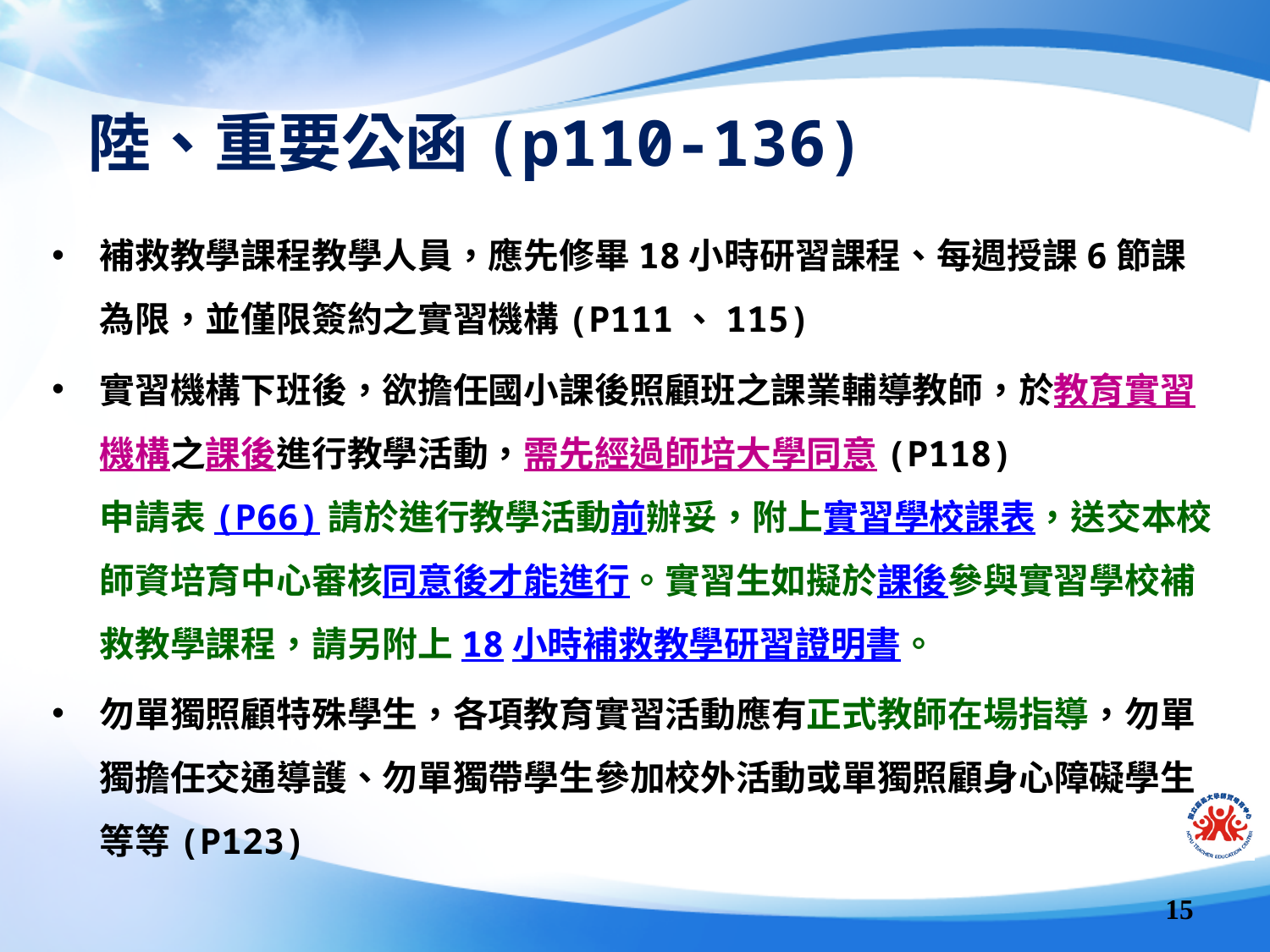

陸、重要公函(p110-136)
補救教學課程教學人員，應先修畢18小時研習課程、每週授課6節課為限，並僅限簽約之實習機構(P111、115)
實習機構下班後，欲擔任國小課後照顧班之課業輔導教師，於教育實習機構之課後進行教學活動，需先經過師培大學同意(P118)
申請表(P66)請於進行教學活動前辦妥，附上實習學校課表，送交本校師資培育中心審核同意後才能進行。實習生如擬於課後參與實習學校補救教學課程，請另附上18小時補救教學研習證明書。
勿單獨照顧特殊學生，各項教育實習活動應有正式教師在場指導，勿單獨擔任交通導護、勿單獨帶學生參加校外活動或單獨照顧身心障礙學生等等(P123)
15